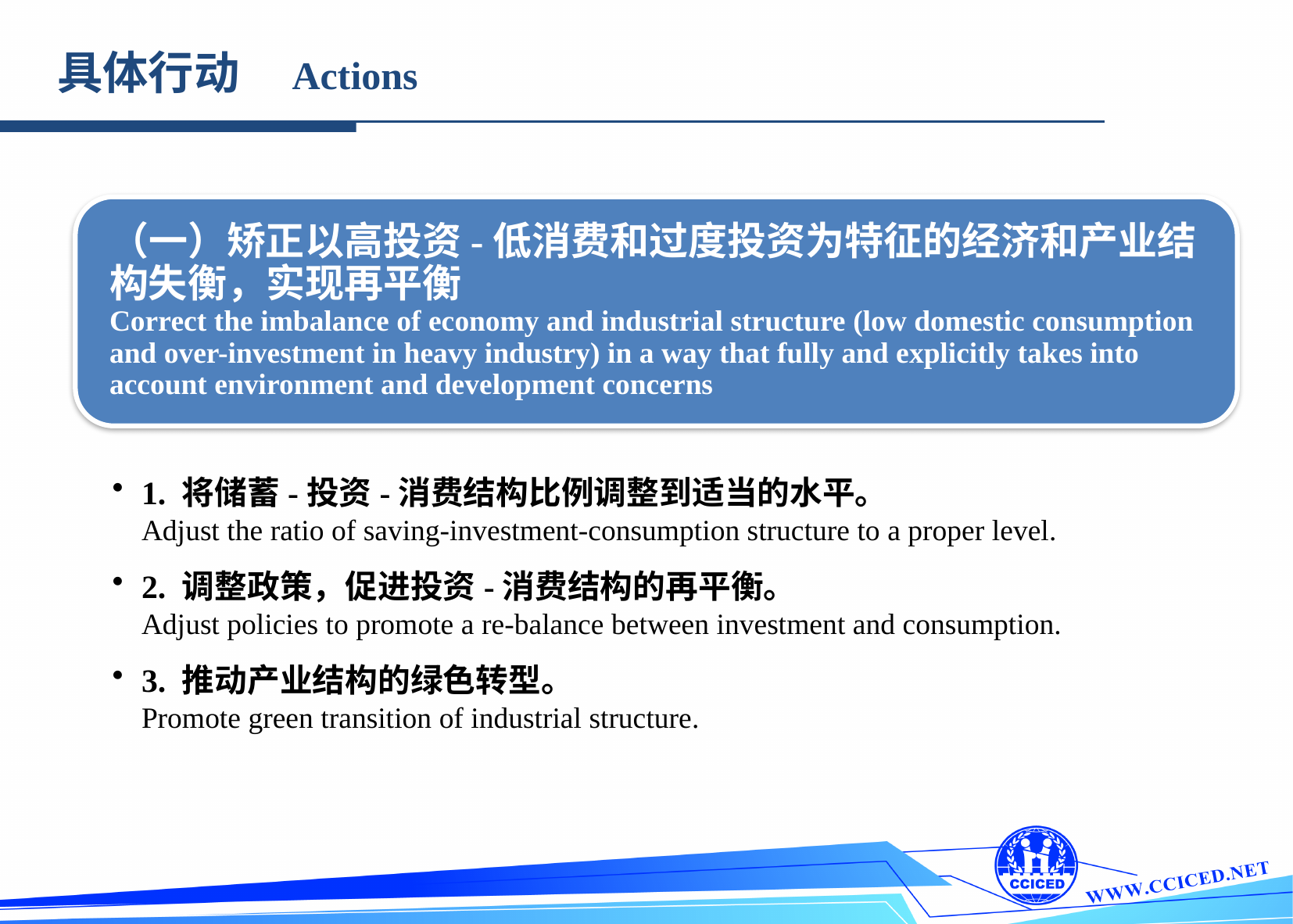

具体行动    Actions
（一）矫正以高投资-低消费和过度投资为特征的经济和产业结构失衡，实现再平衡
Correct the imbalance of economy and industrial structure (low domestic consumption and over-investment in heavy industry) in a way that fully and explicitly takes into account environment and development concerns
1. 将储蓄-投资-消费结构比例调整到适当的水平。
Adjust the ratio of saving-investment-consumption structure to a proper level.
2. 调整政策，促进投资-消费结构的再平衡。
Adjust policies to promote a re-balance between investment and consumption.
3. 推动产业结构的绿色转型。
Promote green transition of industrial structure.